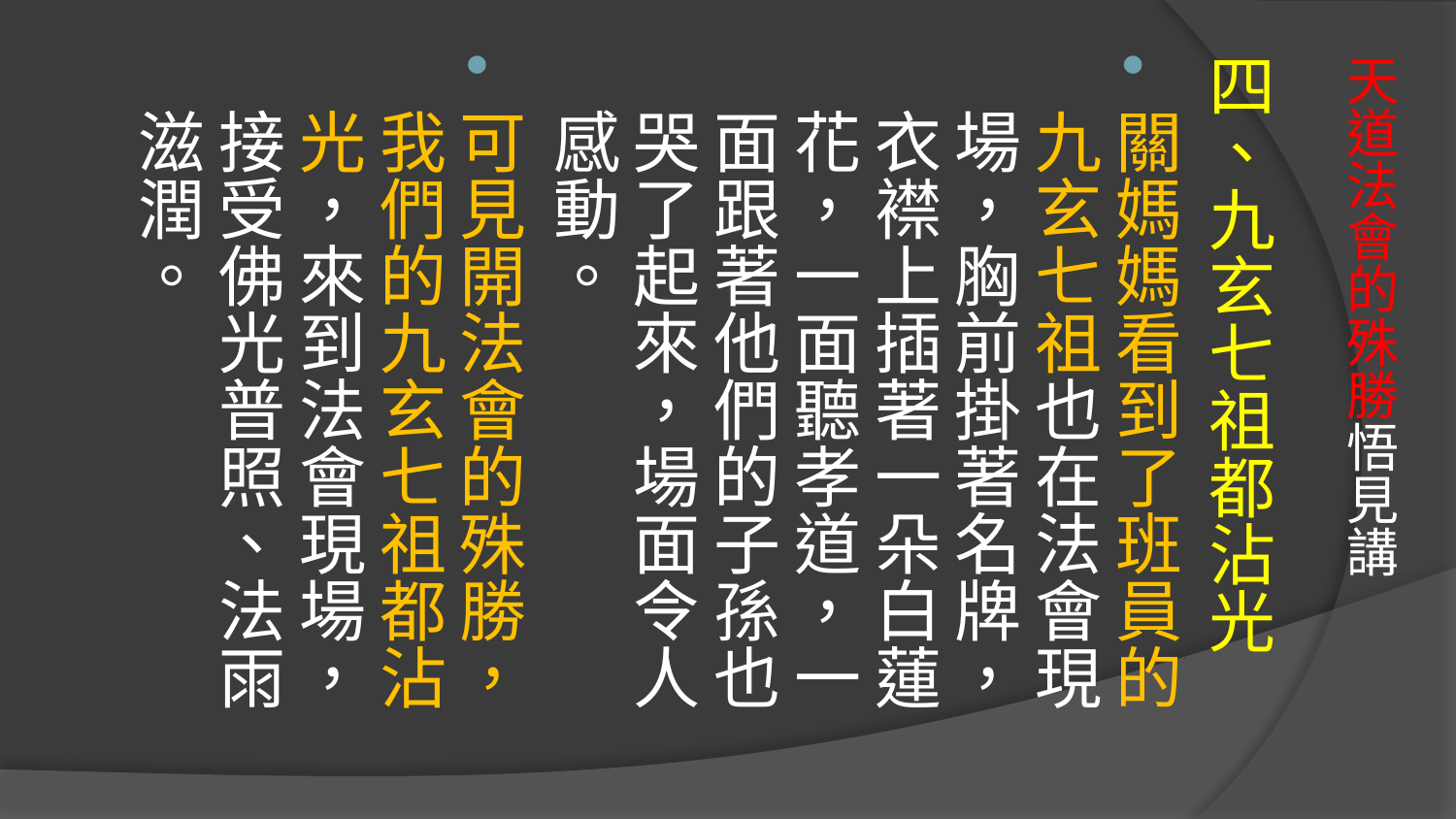

四、九玄七祖都沾光
關媽媽看到了班員的九玄七祖也在法會現場，胸前掛著名牌，衣襟上插著一朵白蓮花，一面聽孝道，一面跟著他們的子孫也哭了起來，場面令人感動。
可見開法會的殊勝，我們的九玄七祖都沾光，來到法會現場，接受佛光普照、法雨滋潤。

# 天道法會的殊勝悟見講